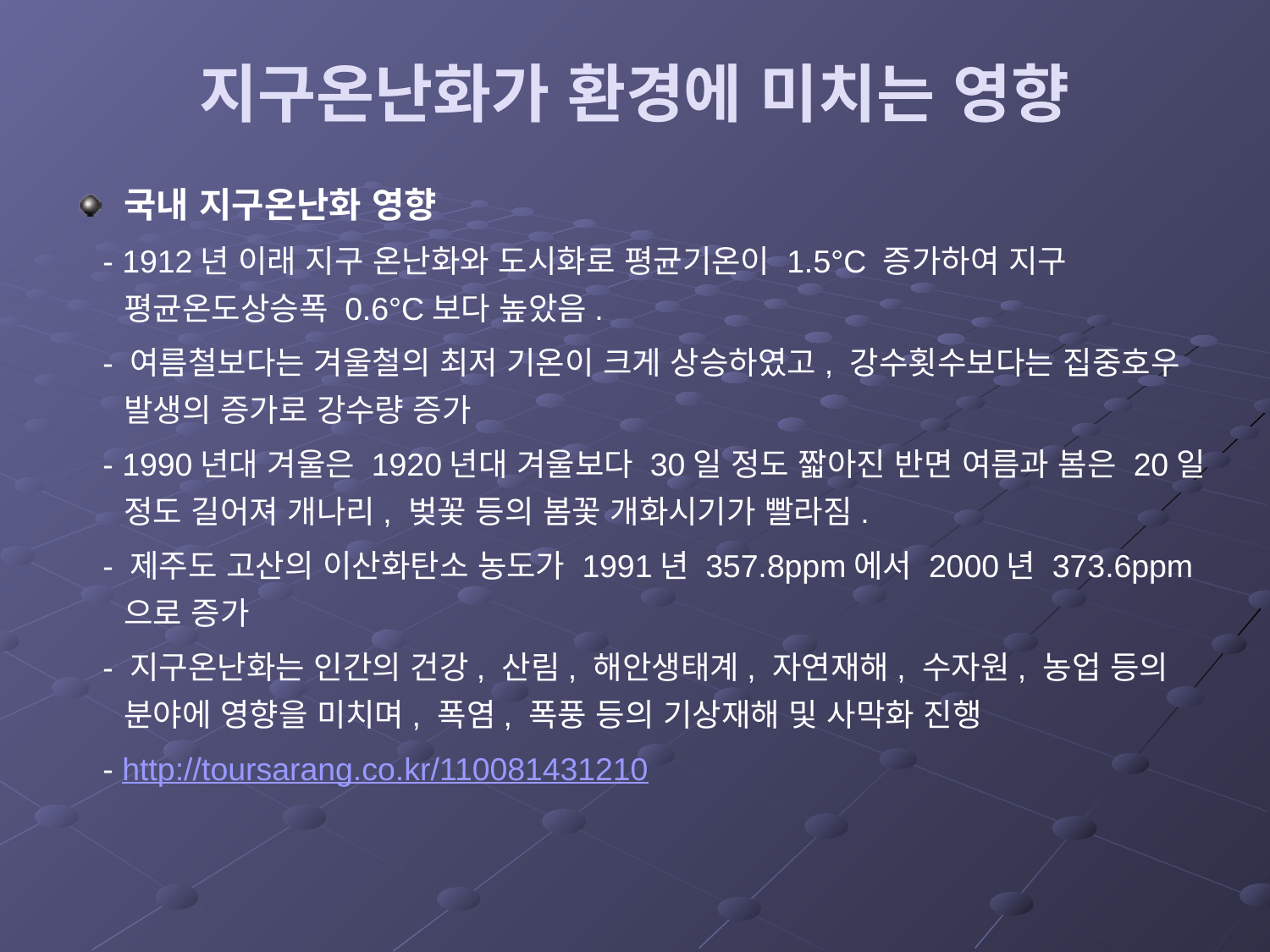

# 지구온난화가 환경에 미치는 영향
국내 지구온난화 영향
   - 1912년 이래 지구 온난화와 도시화로 평균기온이 1.5°C 증가하여 지구 평균온도상승폭 0.6°C보다 높았음.
   - 여름철보다는 겨울철의 최저 기온이 크게 상승하였고, 강수횟수보다는 집중호우 발생의 증가로 강수량 증가
   - 1990년대 겨울은 1920년대 겨울보다 30일 정도 짧아진 반면 여름과 봄은 20일 정도 길어져 개나리, 벚꽃 등의 봄꽃 개화시기가 빨라짐.
   - 제주도 고산의 이산화탄소 농도가 1991년 357.8ppm에서 2000년 373.6ppm으로 증가
   - 지구온난화는 인간의 건강, 산림, 해안생태계, 자연재해, 수자원, 농업 등의 분야에 영향을 미치며, 폭염, 폭풍 등의 기상재해 및 사막화 진행
   - http://toursarang.co.kr/110081431210